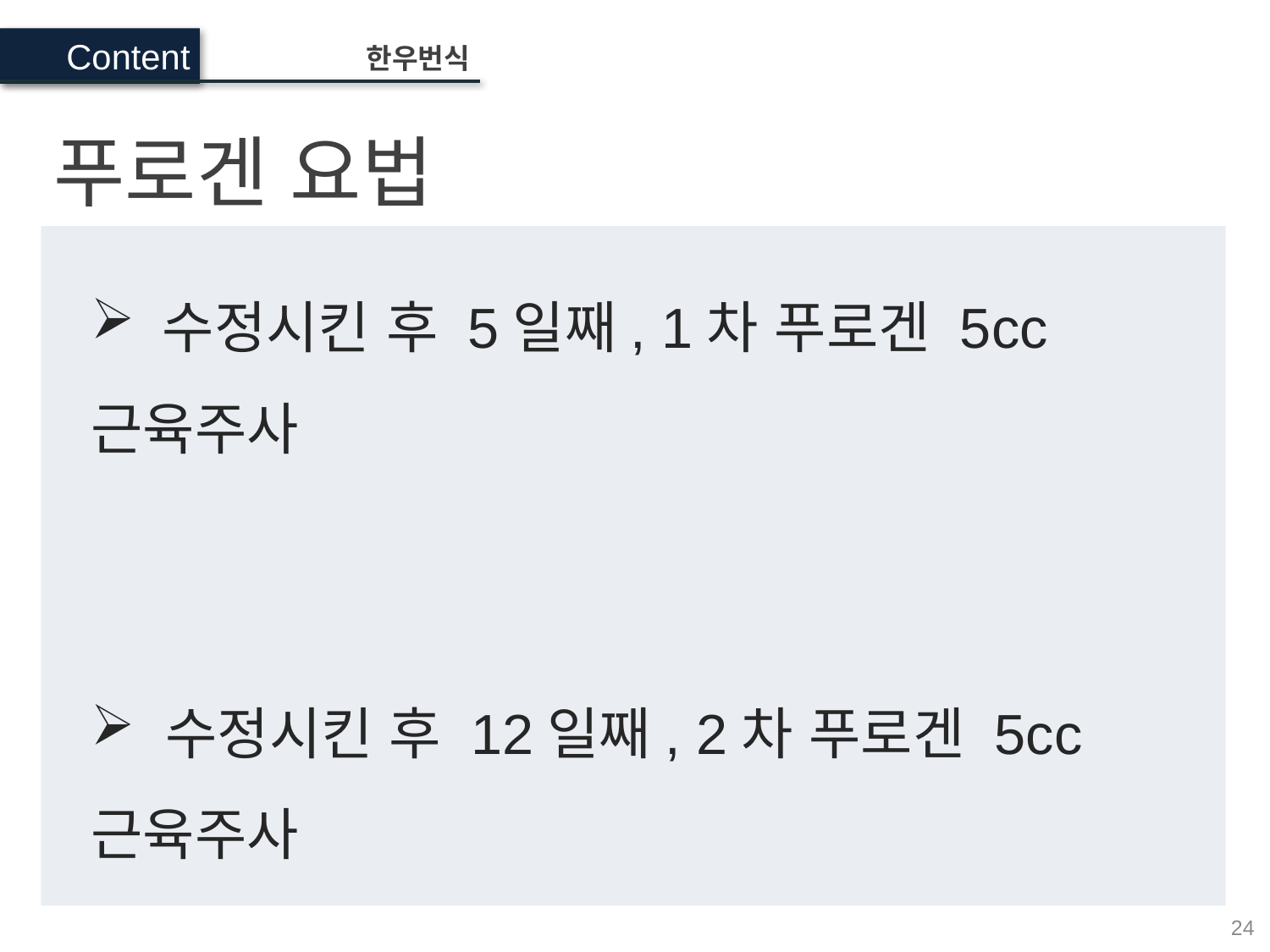

Content
한우번식
푸로겐 요법

 수정시킨 후 5일째, 1차 푸로겐 5cc 근육주사

 수정시킨 후 12일째, 2차 푸로겐 5cc 근육주사

24